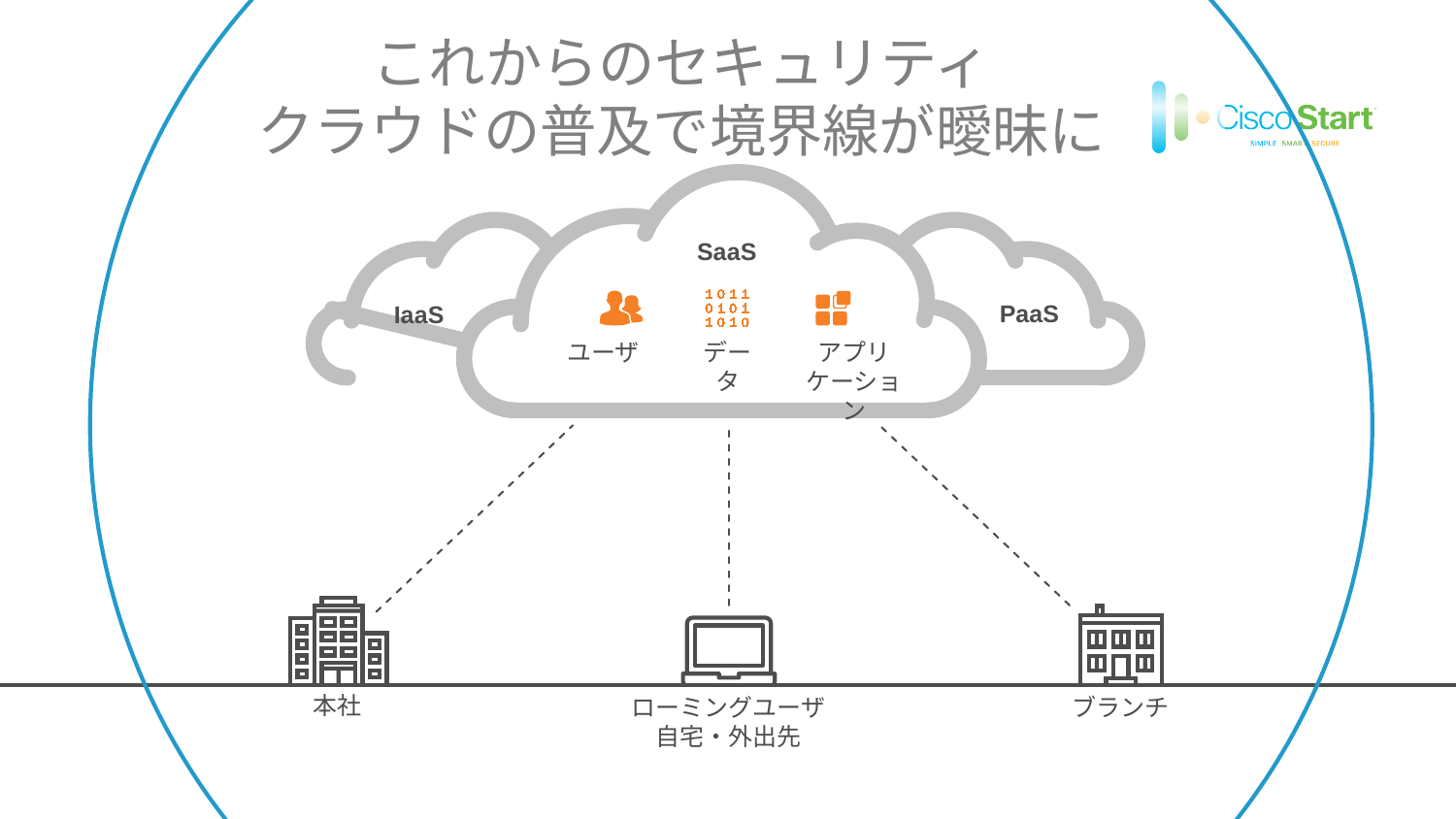

これからのセキュリティ
クラウドの普及で境界線が曖昧に

SaaS

ユーザ
データ
アプリケーション

IaaS

PaaS

本社
ローミングユーザ
自宅・外出先
ブランチ